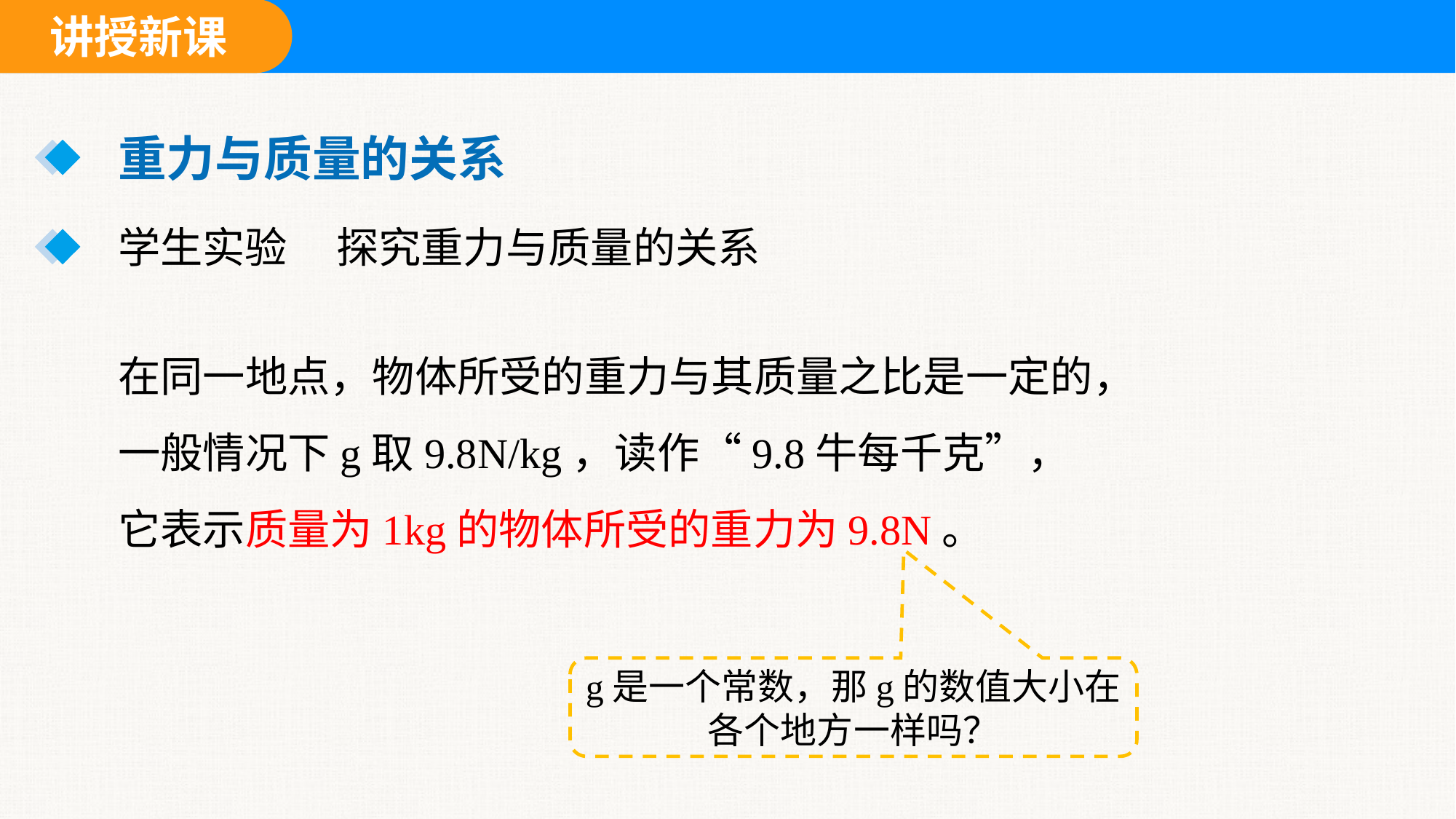

重力与质量的关系

学生实验	探究重力与质量的关系

在同一地点，物体所受的重力与其质量之比是一定的，
一般情况下g取9.8N/kg，读作“9.8牛每千克”，
它表示质量为1kg的物体所受的重力为9.8N。
g是一个常数，那g的数值大小在各个地方一样吗？